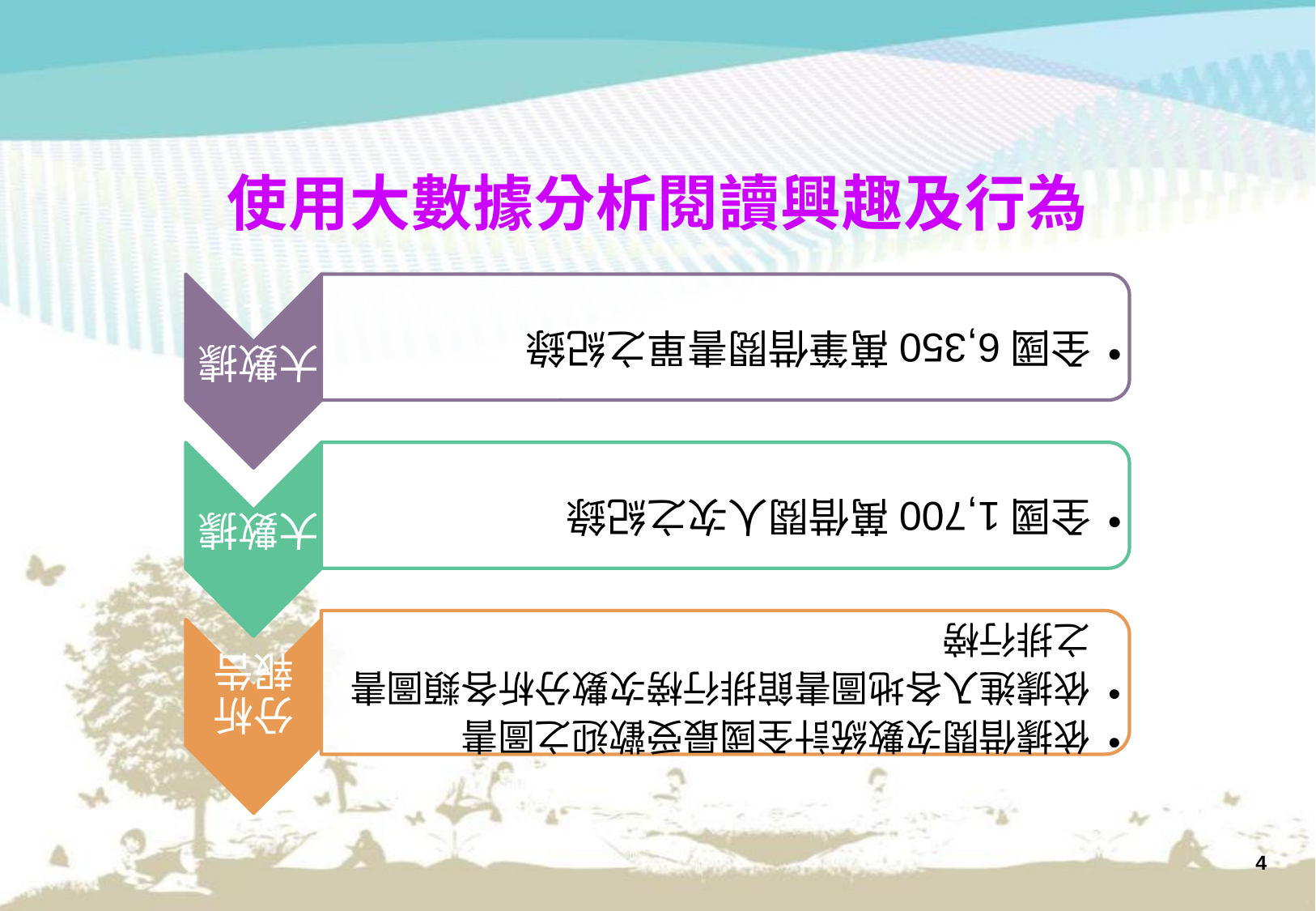

使用大數據分析閱讀興趣及行為

大數據1
全國6,350萬筆借閱書單之紀錄

大數據2
全國1,700萬借閱人次之紀錄

分析
報告
依據借閱次數統計全國最受歡迎之圖書
依據進入各地圖書館排行榜次數分析各類圖書之排行榜